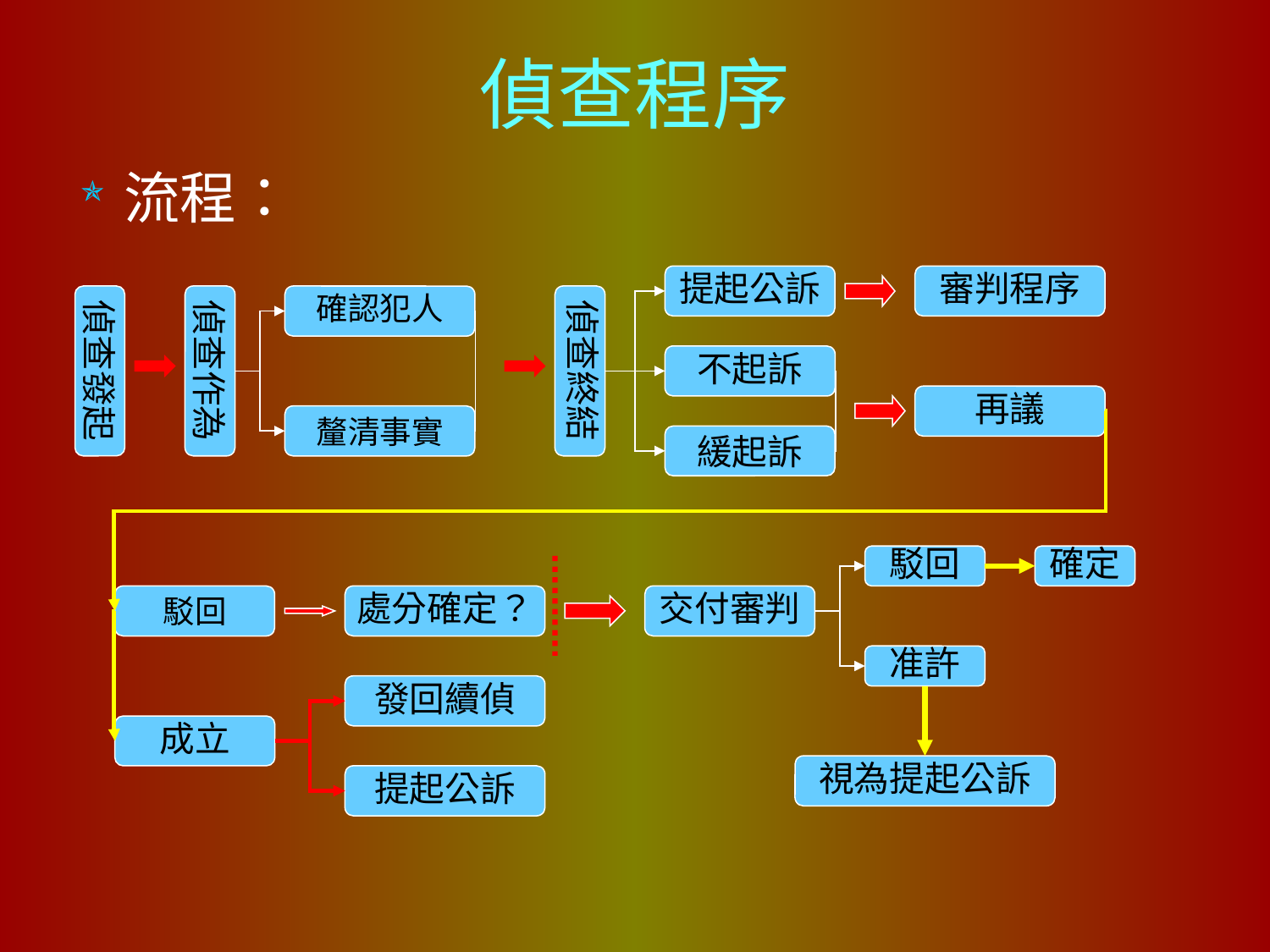

# 偵查程序
流程：
提起公訴
審判程序

偵查發起
偵查作為
確認犯人
偵查終結
不起訴

再議

釐清事實
緩起訴
駁回
確定

駁回
處分確定？
交付審判

准許
發回續偵
成立
視為提起公訴
提起公訴